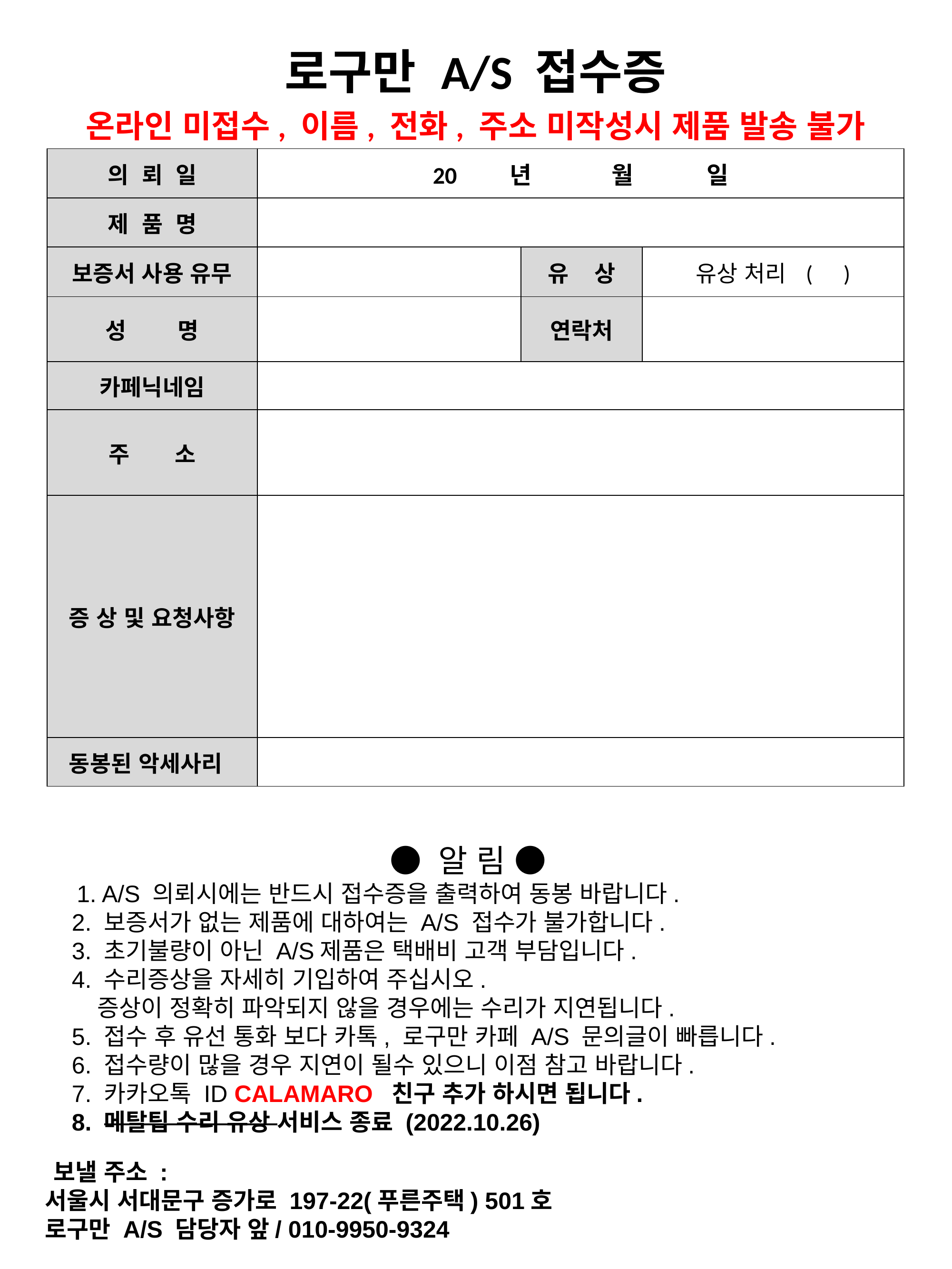

로구만 A/S 접수증
온라인 미접수, 이름, 전화, 주소 미작성시 제품 발송 불가
| 의 뢰 일 | 20 년 월 일 |  |  |
| --- | --- | --- | --- |
| 제 품 명 |  |  |  |
| 보증서 사용 유무 |  | 유 상 | 유상 처리 ( ) |
| 성 명 |  | 연락처 |  |
| 카페닉네임 |  |  |  |
| 주 소 |  |  |  |
| 증 상 및 요청사항 |  |  |  |
| 동봉된 악세사리 |  |  |  |
● 알 림 ●
     1. A/S 의뢰시에는 반드시 접수증을 출력하여 동봉 바랍니다.
    2. 보증서가 없는 제품에 대하여는 A/S 접수가 불가합니다.
    3. 초기불량이 아닌 A/S제품은 택배비 고객 부담입니다.
    4. 수리증상을 자세히 기입하여 주십시오.
       증상이 정확히 파악되지 않을 경우에는 수리가 지연됩니다.
    5. 접수 후 유선 통화 보다 카톡, 로구만 카페 A/S 문의글이 빠릅니다.
    6. 접수량이 많을 경우 지연이 될수 있으니 이점 참고 바랍니다.
    7. 카카오톡 ID CALAMARO  친구 추가 하시면 됩니다.
    8. 메탈팁 수리 유상 서비스 종료 (2022.10.26)

 보낼 주소 :
서울시 서대문구 증가로 197-22(푸른주택) 501호
로구만 A/S 담당자 앞/ 010-9950-9324